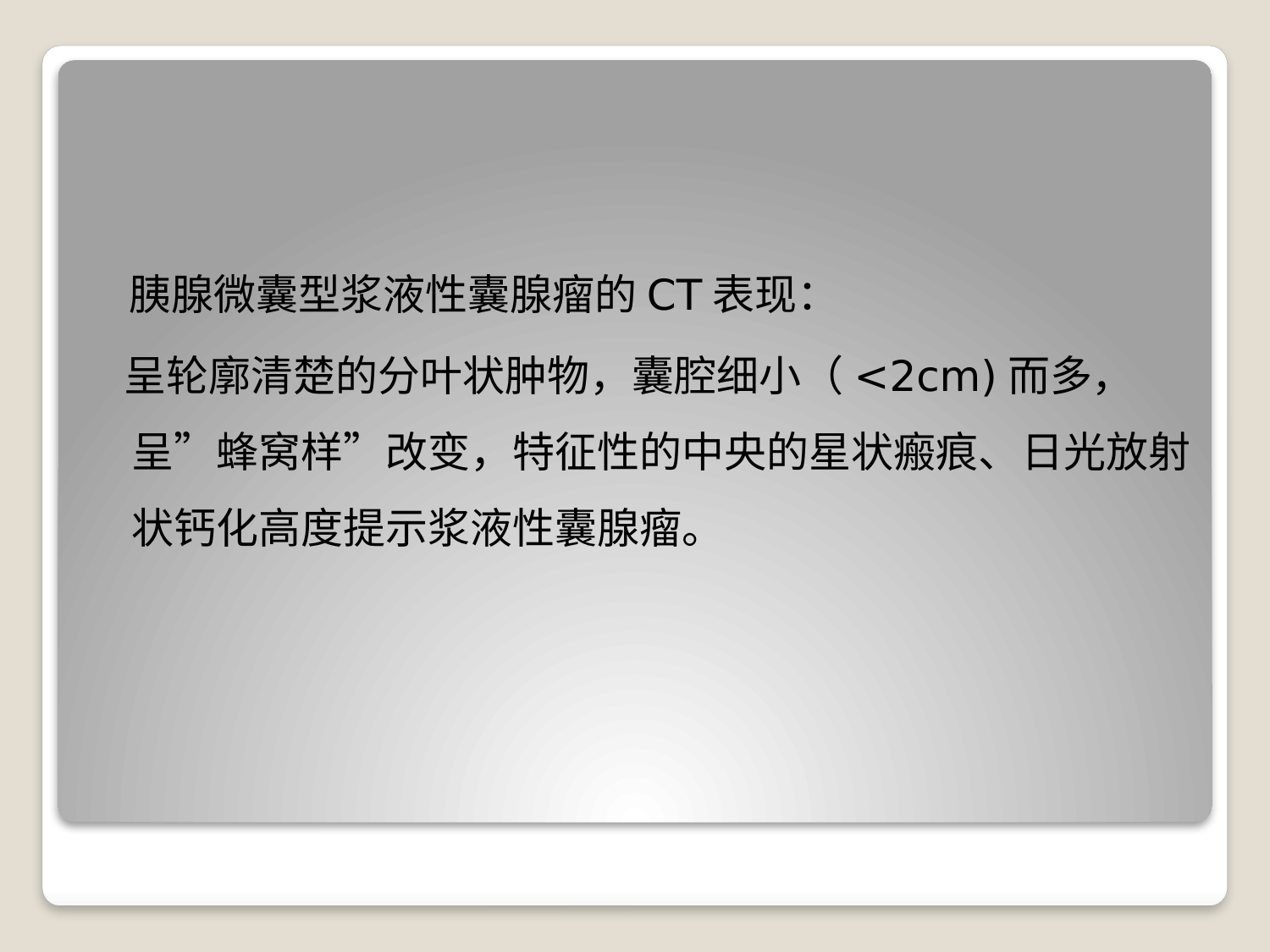

#
  胰腺微囊型浆液性囊腺瘤的CT表现：
  呈轮廓清楚的分叶状肿物，囊腔细小（<2cm)而多，呈”蜂窝样”改变，特征性的中央的星状瘢痕、日光放射状钙化高度提示浆液性囊腺瘤。